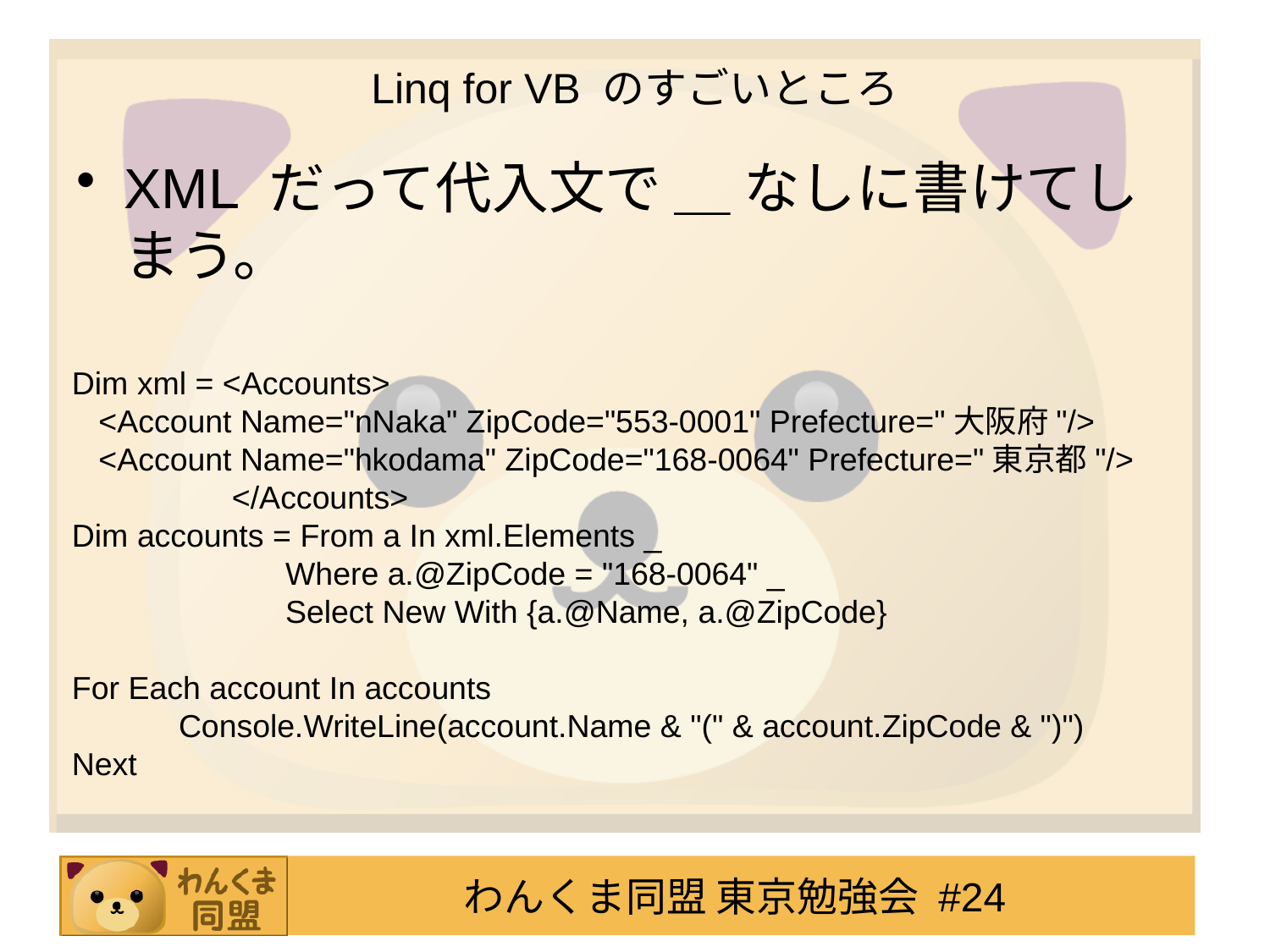

# Linq for VB のすごいところ
XML だって代入文で ＿ なしに書けてしまう。
Dim xml = <Accounts>
   <Account Name="nNaka" ZipCode="553-0001" Prefecture="大阪府"/>
   <Account Name="hkodama" ZipCode="168-0064" Prefecture="東京都"/>
                  </Accounts>
Dim accounts = From a In xml.Elements _
                        Where a.@ZipCode = "168-0064" _
                        Select New With {a.@Name, a.@ZipCode}

For Each account In accounts
            Console.WriteLine(account.Name & "(" & account.ZipCode & ")")
Next